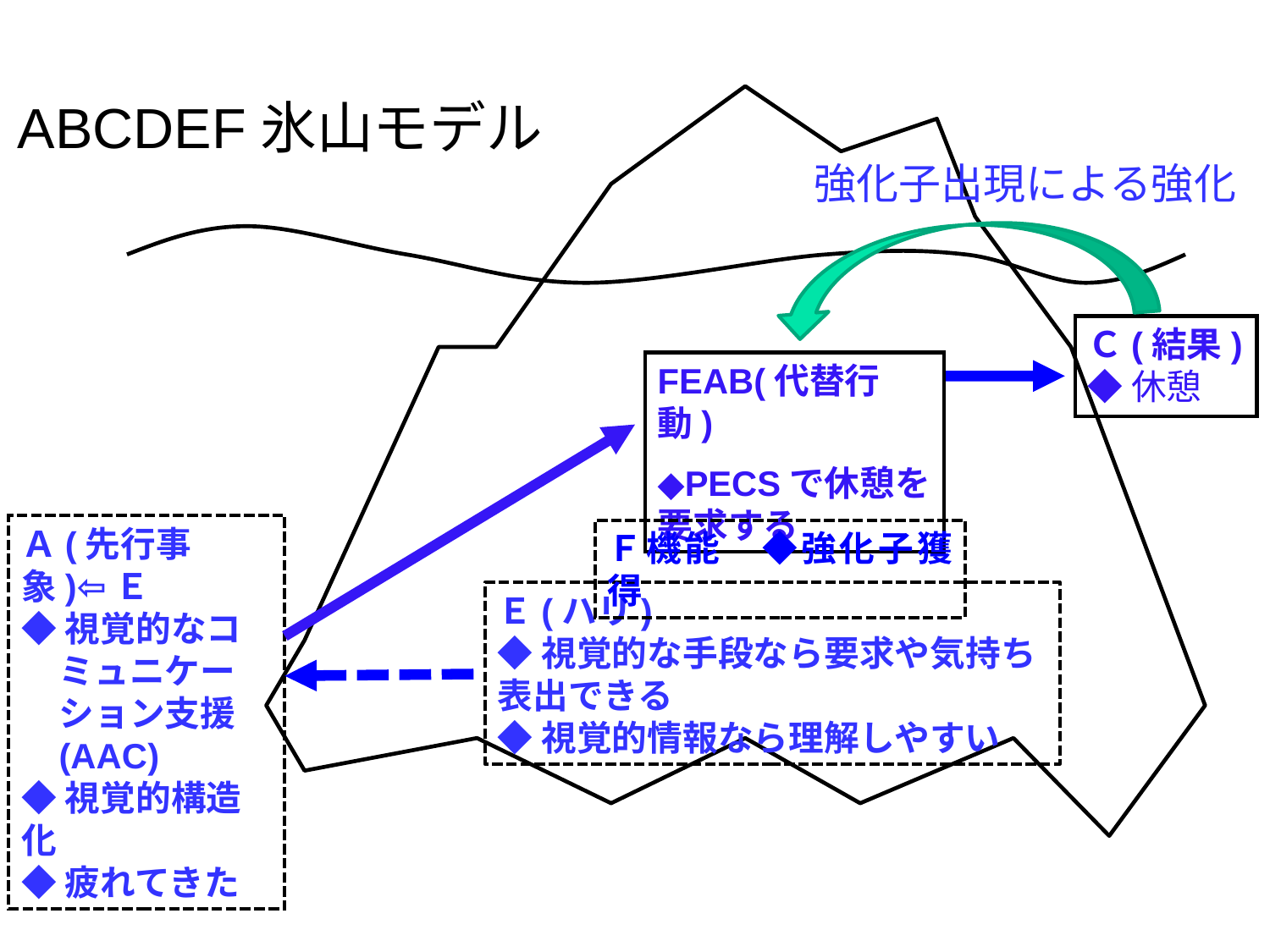

# ABCDEF氷山モデル

強化子出現による強化

Ｃ(結果)
◆休憩
FEAB(代替行動)
◆PECSで休憩を要求する

Ａ(先行事象)⇦Ｅ
◆視覚的なコミュニケーション支援(AAC)
◆視覚的構造化
◆疲れてきた
Ｆ機能　◆強化子獲得
Ｅ(ハリ)
◆視覚的な手段なら要求や気持ち表出できる
◆視覚的情報なら理解しやすい